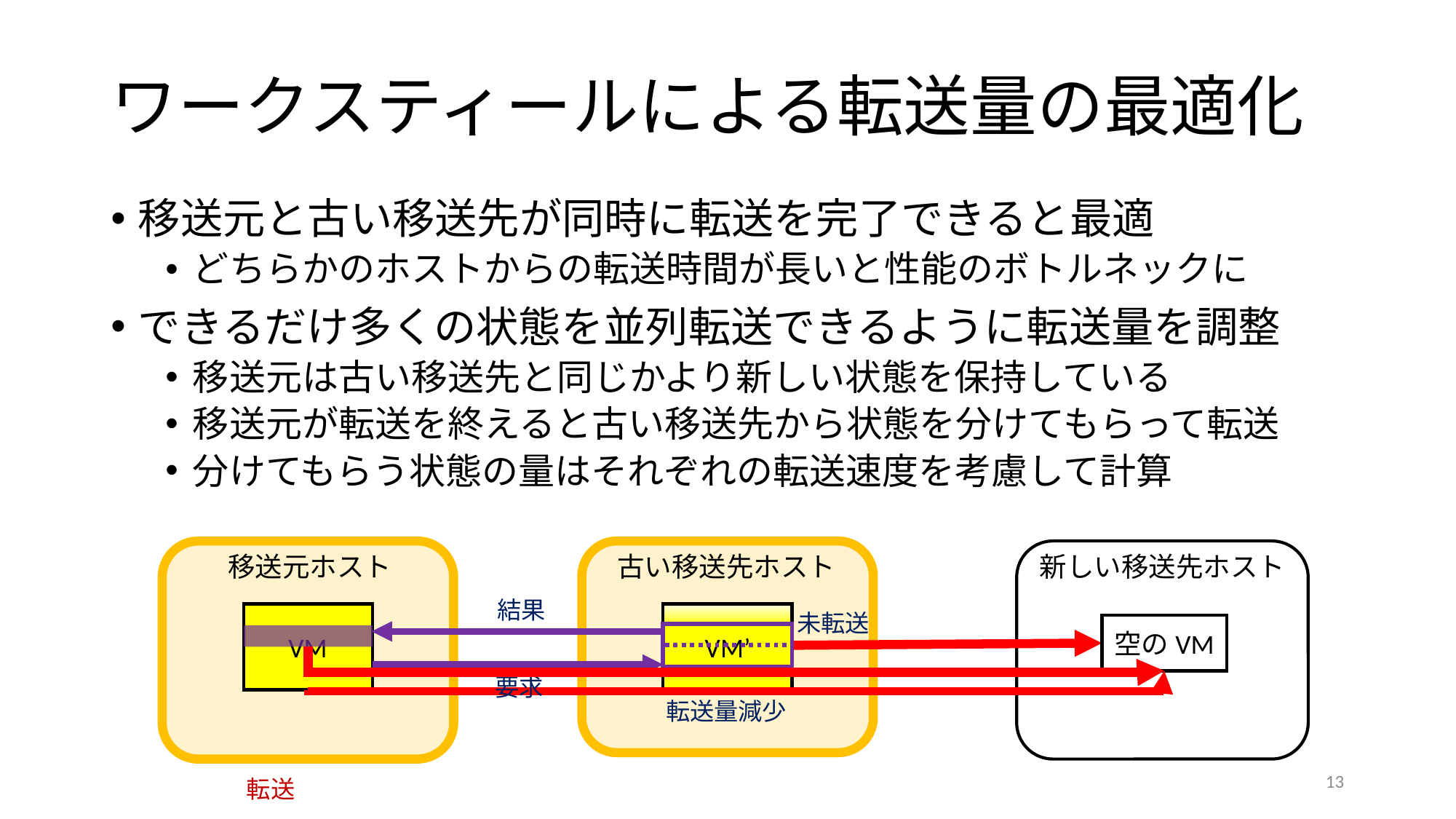

# ワークスティールによる転送量の最適化
移送元と古い移送先が同時に転送を完了できると最適
どちらかのホストからの転送時間が長いと性能のボトルネックに
できるだけ多くの状態を並列転送できるように転送量を調整
移送元は古い移送先と同じかより新しい状態を保持している
移送元が転送を終えると古い移送先から状態を分けてもらって転送
分けてもらう状態の量はそれぞれの転送速度を考慮して計算

移送元ホスト
古い移送先ホスト
新しい移送先ホスト
結果
未転送
VM
VM’
VM’
空のVM

要求
転送量減少
13
転送